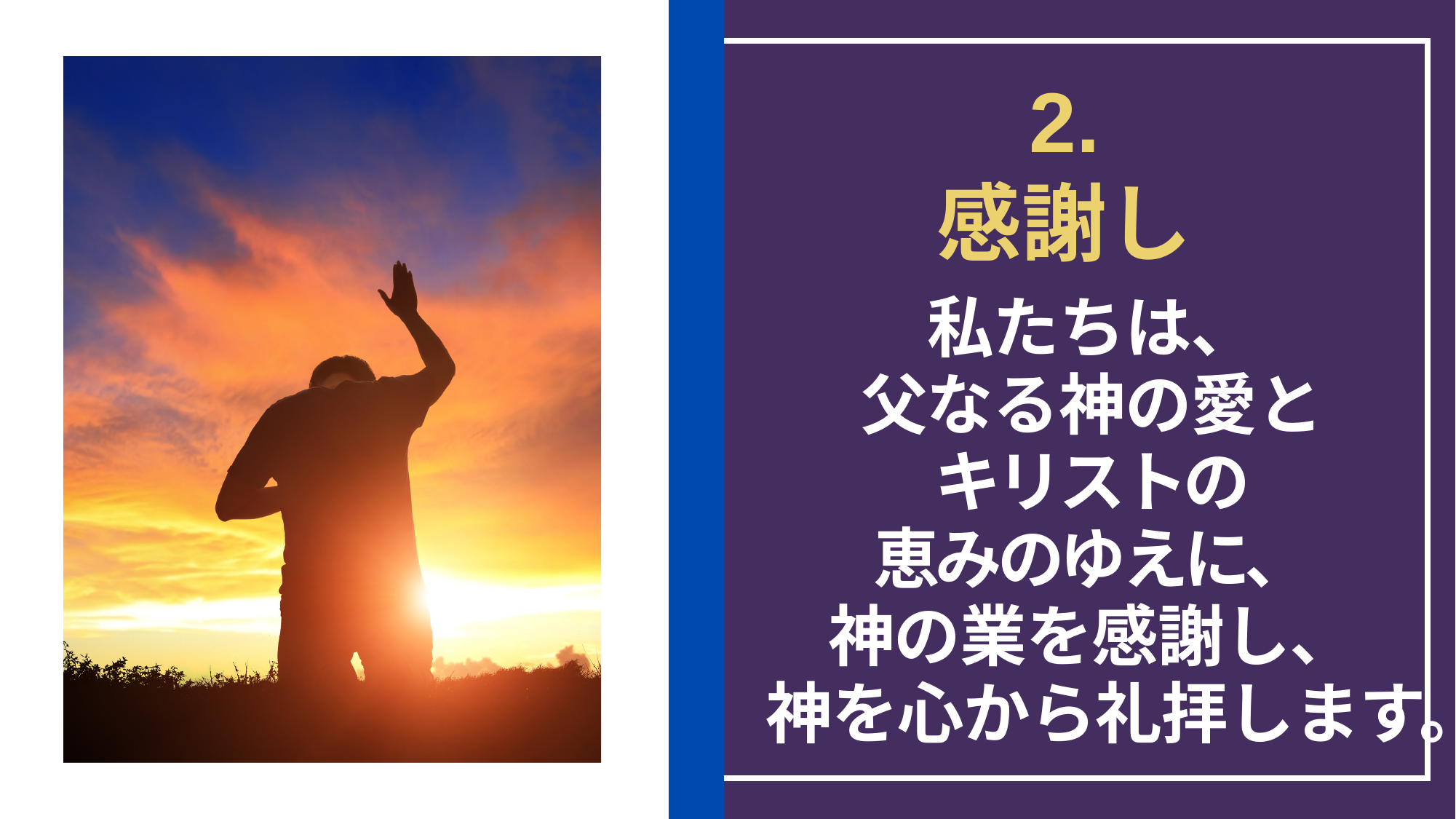

2.
感謝し
私たちは、
父なる神の愛と
キリストの
恵みのゆえに、
神の業を感謝し、
神を心から礼拝します。